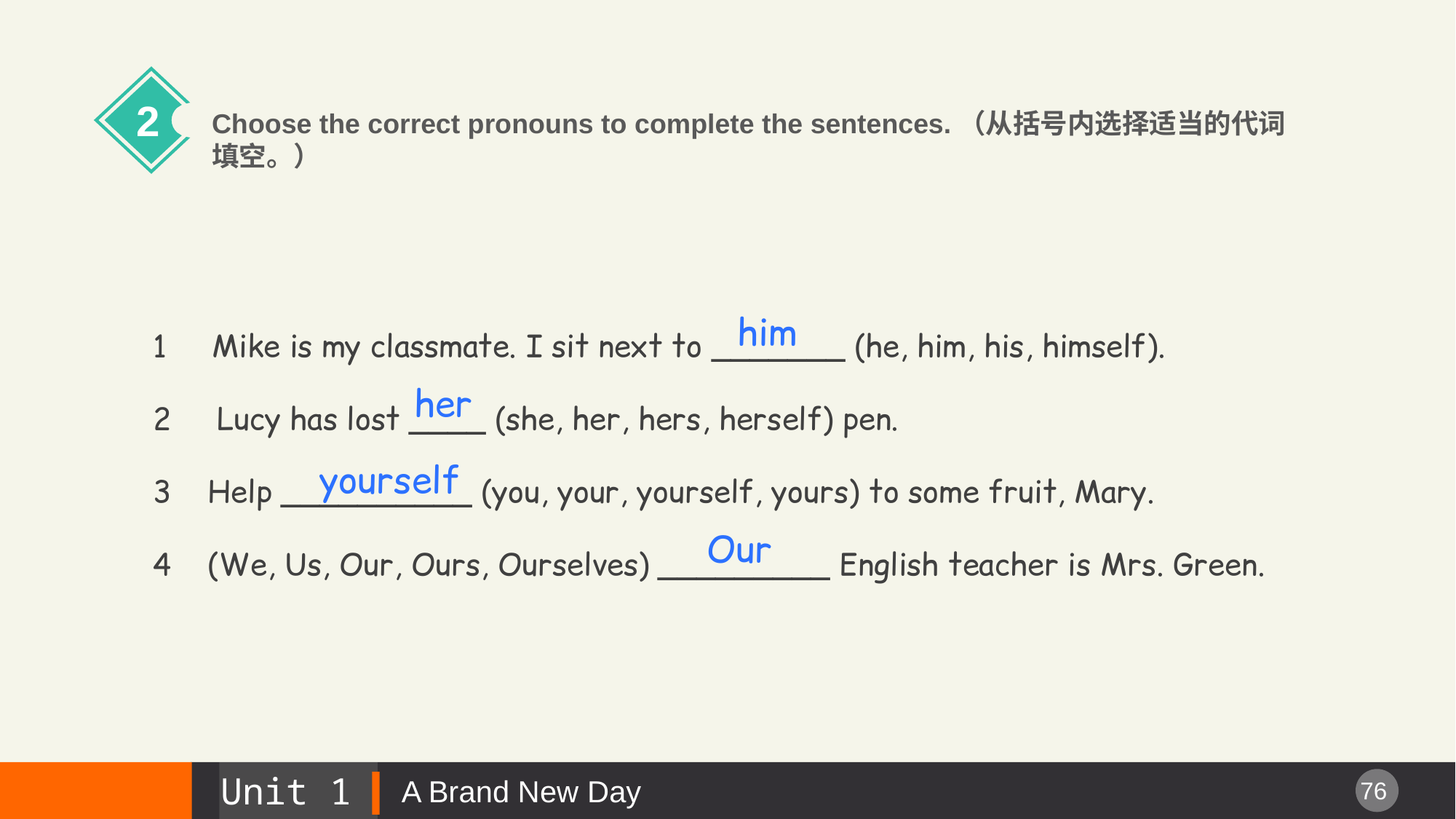

2
Choose the correct pronouns to complete the sentences.（从括号内选择适当的代词
填空。）
1     Mike is my classmate. I sit next to _______ (he, him, his, himself).
2     Lucy has lost ____ (she, her, hers, herself) pen.
3    Help __________ (you, your, yourself, yours) to some fruit, Mary.
4    (We, Us, Our, Ours, Ourselves) _________ English teacher is Mrs. Green.
him
her
 yourself
Our